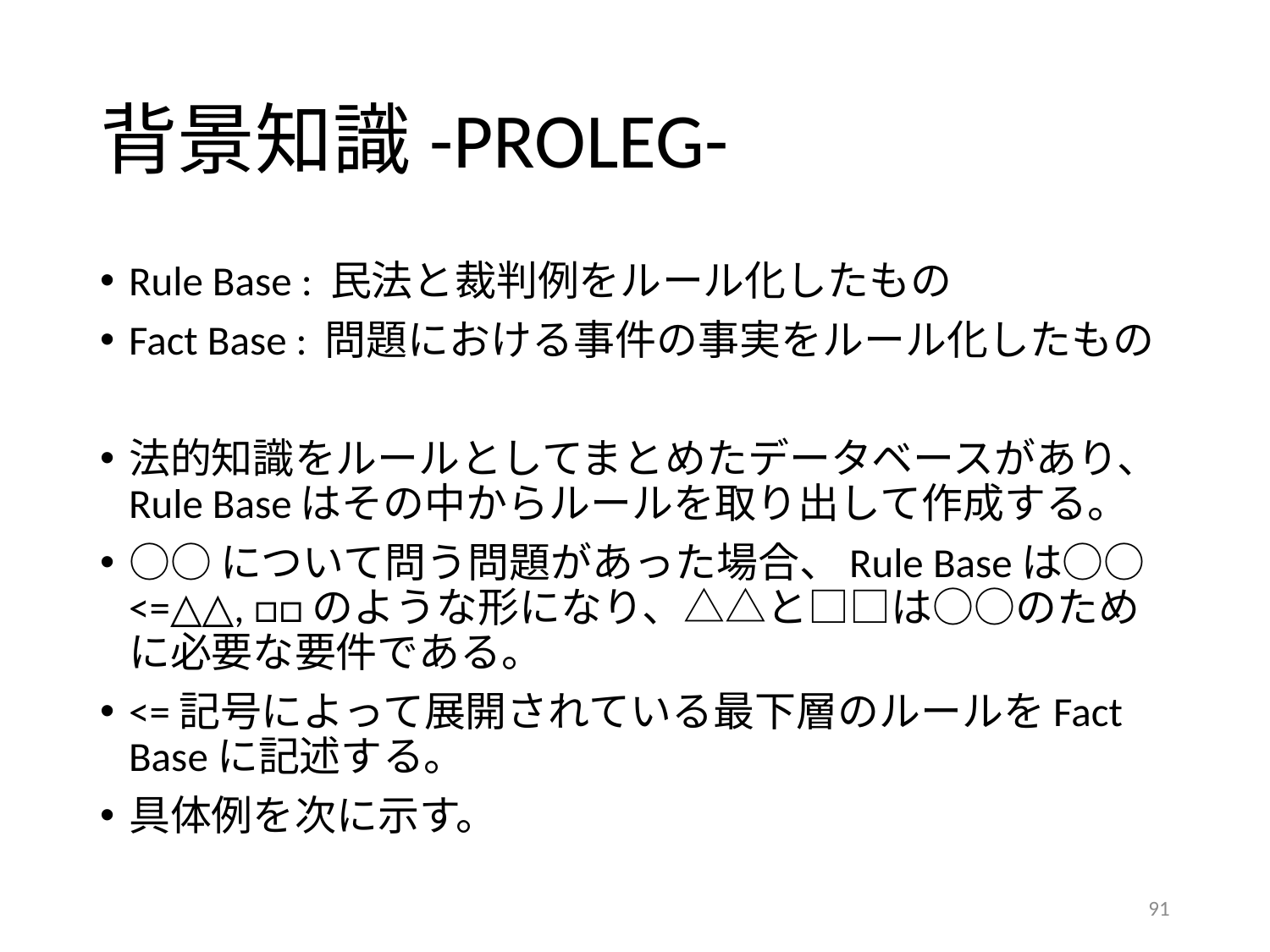

# 背景知識-PROLEG-
Rule Base : 民法と裁判例をルール化したもの
Fact Base : 問題における事件の事実をルール化したもの

法的知識をルールとしてまとめたデータベースがあり、Rule Baseはその中からルールを取り出して作成する。
○○について問う問題があった場合、Rule Baseは○○<=△△, □□のような形になり、△△と□□は○○のために必要な要件である。
<=記号によって展開されている最下層のルールをFact Baseに記述する。
具体例を次に示す。
91